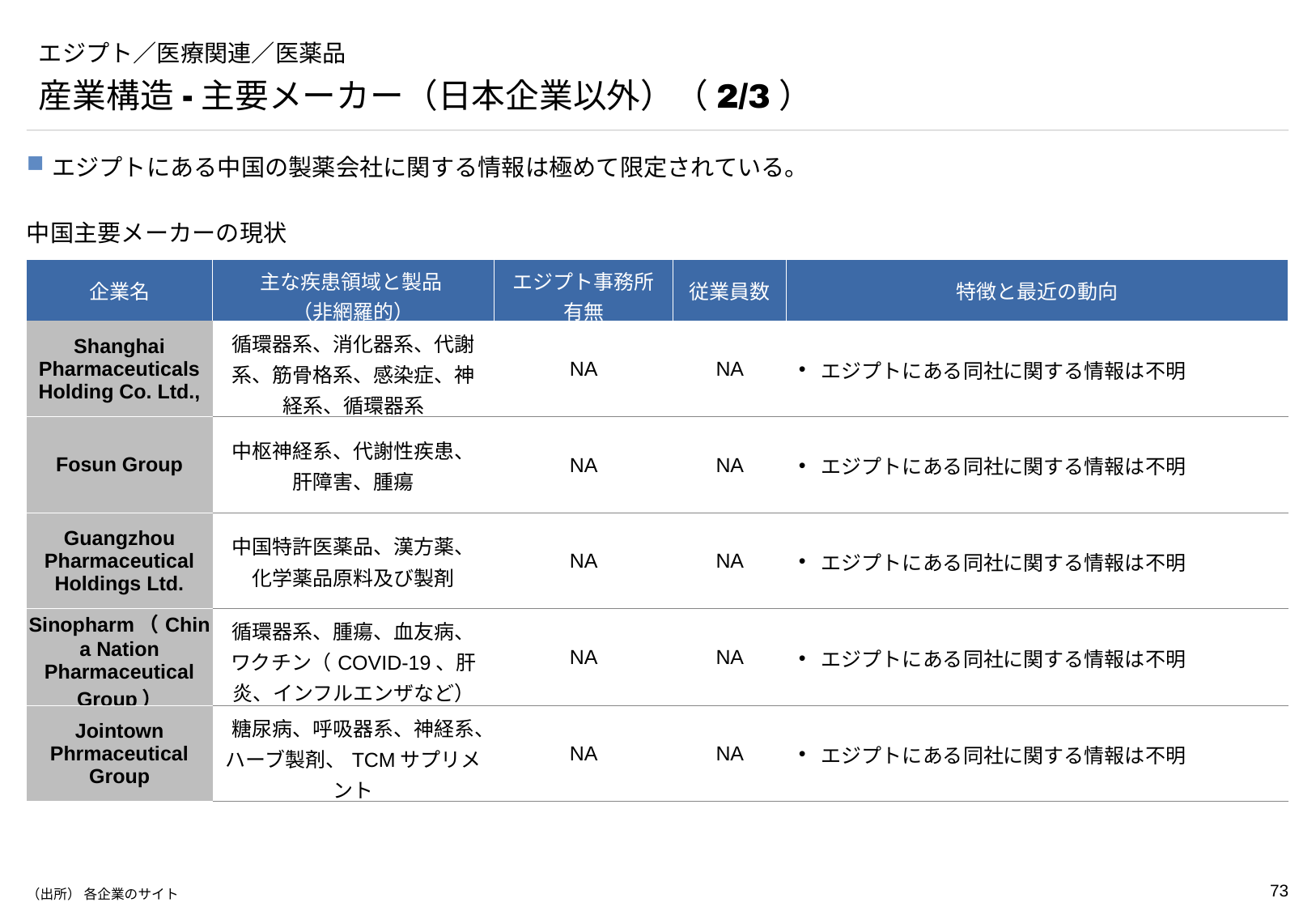

# エジプト／医療関連／医薬品
産業構造-主要メーカー（日本企業以外）（2/3）
エジプトにある中国の製薬会社に関する情報は極めて限定されている。
中国主要メーカーの現状
| 企業名 | 主な疾患領域と製品 （非網羅的） | エジプト事務所 有無 | 従業員数 | 特徴と最近の動向 |
| --- | --- | --- | --- | --- |
| Shanghai Pharmaceuticals Holding Co. Ltd., | 循環器系、消化器系、代謝系、筋骨格系、感染症、神経系、循環器系 | NA | NA | エジプトにある同社に関する情報は不明 |
| Fosun Group | 中枢神経系、代謝性疾患、肝障害、腫瘍 | NA | NA | エジプトにある同社に関する情報は不明 |
| Guangzhou Pharmaceutical Holdings Ltd. | 中国特許医薬品、漢方薬、化学薬品原料及び製剤 | NA | NA | エジプトにある同社に関する情報は不明 |
| Sinopharm（China Nation Pharmaceutical Group） | 循環器系、腫瘍、血友病、ワクチン（COVID-19、肝炎、インフルエンザなど） | NA | NA | エジプトにある同社に関する情報は不明 |
| Jointown Phrmaceutical Group | 糖尿病、呼吸器系、神経系、ハーブ製剤、TCMサプリメント | NA | NA | エジプトにある同社に関する情報は不明 |
（出所） 各企業のサイト